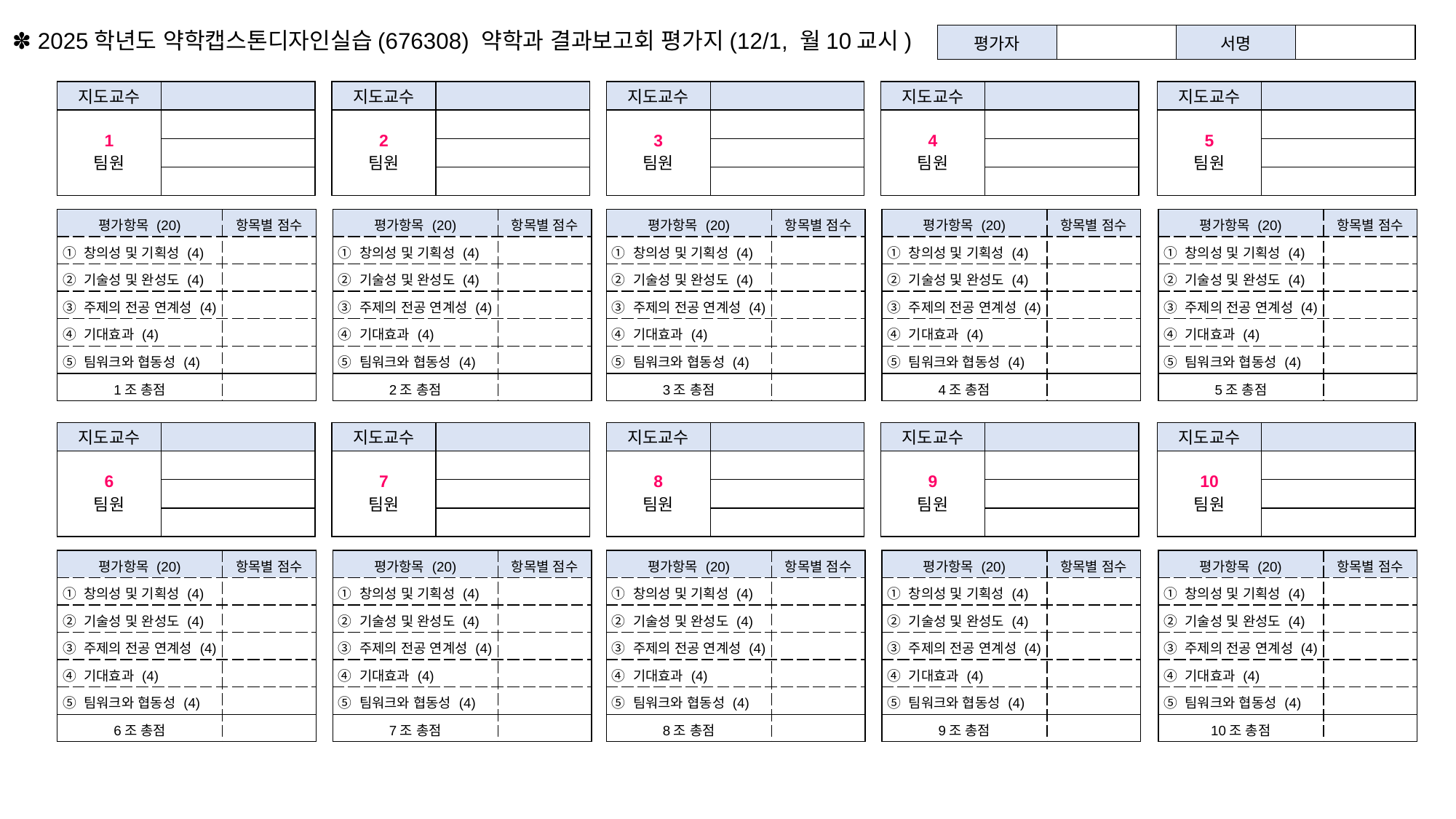

✽ 2025학년도 약학캡스톤디자인실습(676308) 약학과 결과보고회 평가지(12/1, 월10교시)
| 평가자 |  | 서명 |  |
| --- | --- | --- | --- |
| 지도교수 |  |
| --- | --- |
| 1 팀원 |  |
|  |  |
|  |  |
| 지도교수 |  |
| --- | --- |
| 2 팀원 |  |
|  |  |
|  |  |
| 지도교수 |  |
| --- | --- |
| 3 팀원 |  |
|  |  |
|  |  |
| 지도교수 |  |
| --- | --- |
| 4 팀원 |  |
|  |  |
|  |  |
| 지도교수 |  |
| --- | --- |
| 5 팀원 |  |
|  |  |
|  |  |
| 평가항목 (20) | 항목별 점수 |
| --- | --- |
| ① 창의성 및 기획성 (4) |  |
| ② 기술성 및 완성도 (4) |  |
| ③ 주제의 전공 연계성 (4) |  |
| ④ 기대효과 (4) |  |
| ⑤ 팀워크와 협동성 (4) |  |
| 1조 총점 |  |
| 평가항목 (20) | 항목별 점수 |
| --- | --- |
| ① 창의성 및 기획성 (4) |  |
| ② 기술성 및 완성도 (4) |  |
| ③ 주제의 전공 연계성 (4) |  |
| ④ 기대효과 (4) |  |
| ⑤ 팀워크와 협동성 (4) |  |
| 2조 총점 |  |
| 평가항목 (20) | 항목별 점수 |
| --- | --- |
| ① 창의성 및 기획성 (4) |  |
| ② 기술성 및 완성도 (4) |  |
| ③ 주제의 전공 연계성 (4) |  |
| ④ 기대효과 (4) |  |
| ⑤ 팀워크와 협동성 (4) |  |
| 3조 총점 |  |
| 평가항목 (20) | 항목별 점수 |
| --- | --- |
| ① 창의성 및 기획성 (4) |  |
| ② 기술성 및 완성도 (4) |  |
| ③ 주제의 전공 연계성 (4) |  |
| ④ 기대효과 (4) |  |
| ⑤ 팀워크와 협동성 (4) |  |
| 4조 총점 |  |
| 평가항목 (20) | 항목별 점수 |
| --- | --- |
| ① 창의성 및 기획성 (4) |  |
| ② 기술성 및 완성도 (4) |  |
| ③ 주제의 전공 연계성 (4) |  |
| ④ 기대효과 (4) |  |
| ⑤ 팀워크와 협동성 (4) |  |
| 5조 총점 |  |
| 지도교수 |  |
| --- | --- |
| 6 팀원 |  |
|  |  |
|  |  |
| 지도교수 |  |
| --- | --- |
| 7 팀원 |  |
|  |  |
|  |  |
| 지도교수 |  |
| --- | --- |
| 8 팀원 |  |
|  |  |
|  |  |
| 지도교수 |  |
| --- | --- |
| 9 팀원 |  |
|  |  |
|  |  |
| 지도교수 |  |
| --- | --- |
| 10 팀원 |  |
|  |  |
|  |  |
| 평가항목 (20) | 항목별 점수 |
| --- | --- |
| ① 창의성 및 기획성 (4) |  |
| ② 기술성 및 완성도 (4) |  |
| ③ 주제의 전공 연계성 (4) |  |
| ④ 기대효과 (4) |  |
| ⑤ 팀워크와 협동성 (4) |  |
| 6조 총점 |  |
| 평가항목 (20) | 항목별 점수 |
| --- | --- |
| ① 창의성 및 기획성 (4) |  |
| ② 기술성 및 완성도 (4) |  |
| ③ 주제의 전공 연계성 (4) |  |
| ④ 기대효과 (4) |  |
| ⑤ 팀워크와 협동성 (4) |  |
| 7조 총점 |  |
| 평가항목 (20) | 항목별 점수 |
| --- | --- |
| ① 창의성 및 기획성 (4) |  |
| ② 기술성 및 완성도 (4) |  |
| ③ 주제의 전공 연계성 (4) |  |
| ④ 기대효과 (4) |  |
| ⑤ 팀워크와 협동성 (4) |  |
| 8조 총점 |  |
| 평가항목 (20) | 항목별 점수 |
| --- | --- |
| ① 창의성 및 기획성 (4) |  |
| ② 기술성 및 완성도 (4) |  |
| ③ 주제의 전공 연계성 (4) |  |
| ④ 기대효과 (4) |  |
| ⑤ 팀워크와 협동성 (4) |  |
| 9조 총점 |  |
| 평가항목 (20) | 항목별 점수 |
| --- | --- |
| ① 창의성 및 기획성 (4) |  |
| ② 기술성 및 완성도 (4) |  |
| ③ 주제의 전공 연계성 (4) |  |
| ④ 기대효과 (4) |  |
| ⑤ 팀워크와 협동성 (4) |  |
| 10조 총점 |  |